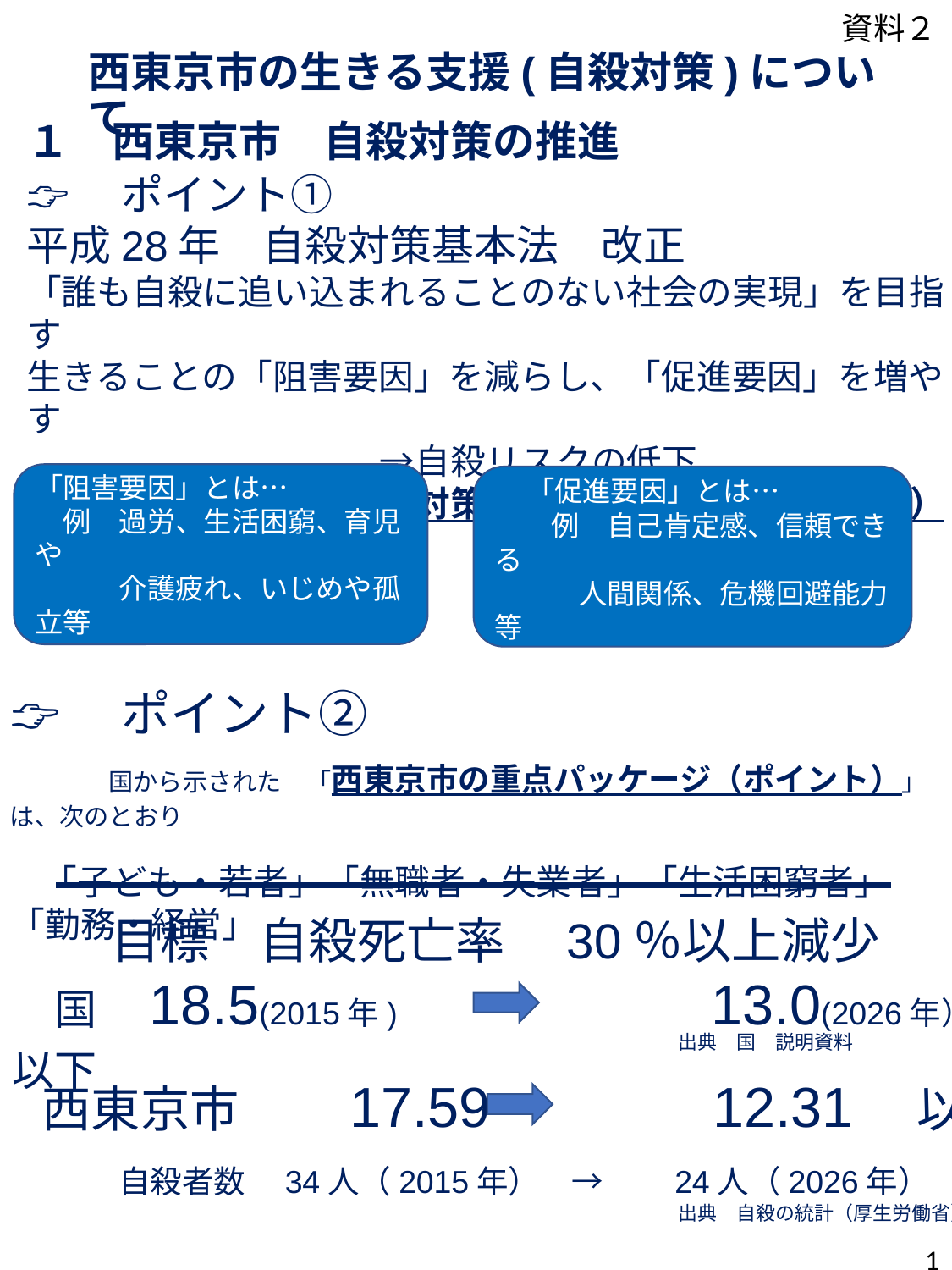

資料２
西東京市の生きる支援(自殺対策)について
１　西東京市　自殺対策の推進
👉　ポイント①
平成28年　自殺対策基本法　改正
「誰も自殺に追い込まれることのない社会の実現」を目指す
生きることの「阻害要因」を減らし、「促進要因」を増やす
　　　　　　　　　　→自殺リスクの低下
　各自治体は「地域自殺対策計画」を策定する（義務化）
「阻害要因」とは…
　例　過労、生活困窮、育児や
　　　介護疲れ、いじめや孤立等
　「促進要因」とは…
　　例　自己肯定感、信頼できる
　　　人間関係、危機回避能力等
👉　ポイント②
　　国から示された　「西東京市の重点パッケージ（ポイント）」は、次のとおり

　「子ども・若者」「無職者・失業者」「生活困窮者」「勤務・経営」
　　目標　自殺死亡率　30％以上減少
　国　18.5(2015年)　　　　　　　13.0(2026年）以下

西東京市　　17.59　　　　12.31　以下

自殺者数　34人（2015年）　→　　24人（2026年）
出典　自殺の統計（厚生労働省）
出典　国　説明資料
1